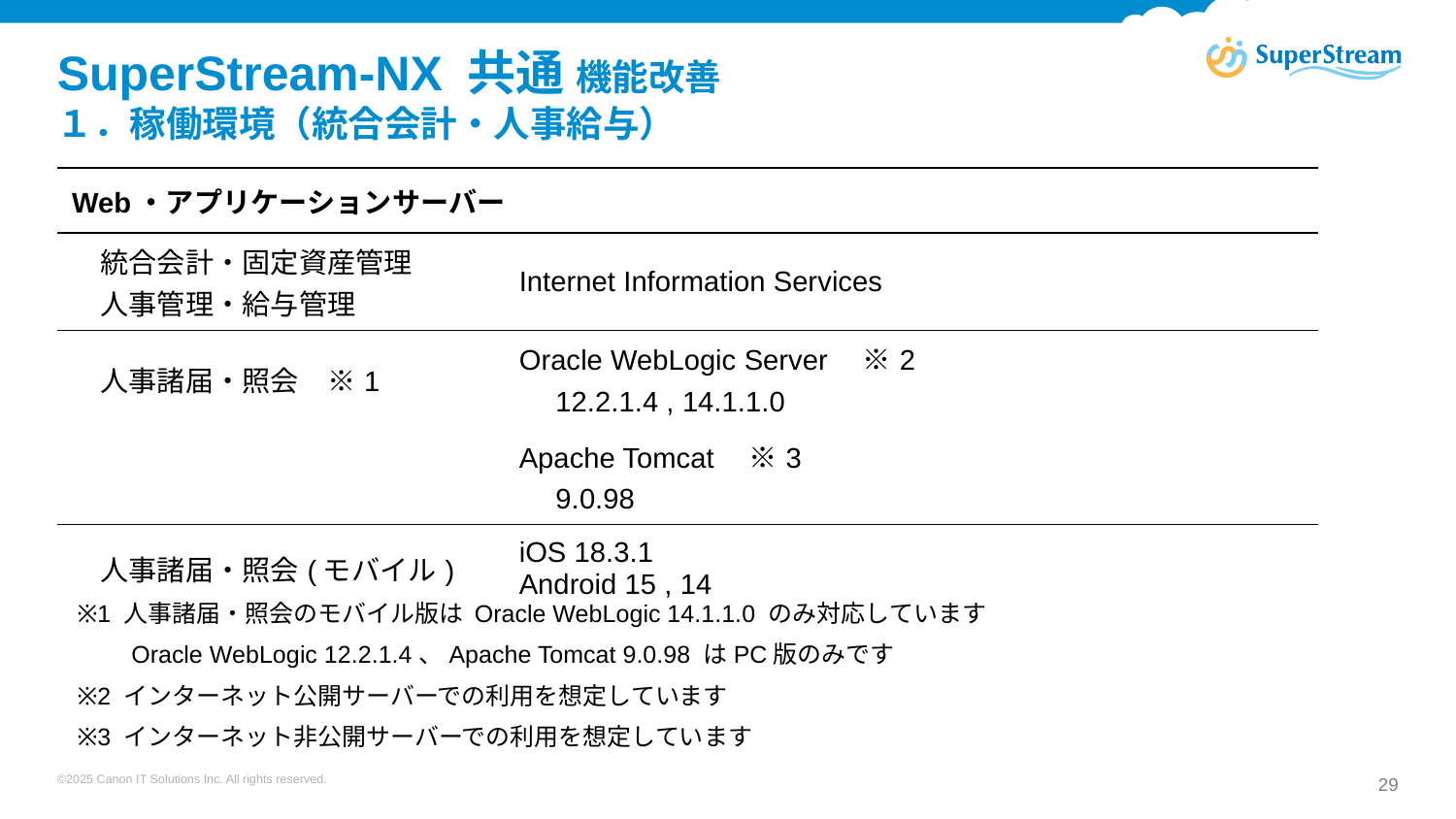

# SuperStream-NX 共通 機能改善　 １．稼働環境（統合会計・人事給与）
| Web・アプリケーションサーバー |  |
| --- | --- |
| 統合会計・固定資産管理 　人事管理・給与管理 | Internet Information Services |
| 人事諸届・照会　※1 | Oracle WebLogic Server　※2 　12.2.1.4 , 14.1.1.0 |
|  | Apache Tomcat　※3 　9.0.98 |
| 人事諸届・照会(モバイル) | iOS 18.3.1 Android 15 , 14 |
※1 人事諸届・照会のモバイル版は Oracle WebLogic 14.1.1.0 のみ対応しています
　　Oracle WebLogic 12.2.1.4、Apache Tomcat 9.0.98 はPC版のみです
※2 インターネット公開サーバーでの利用を想定しています
※3 インターネット非公開サーバーでの利用を想定しています
©2025 Canon IT Solutions Inc. All rights reserved.
29